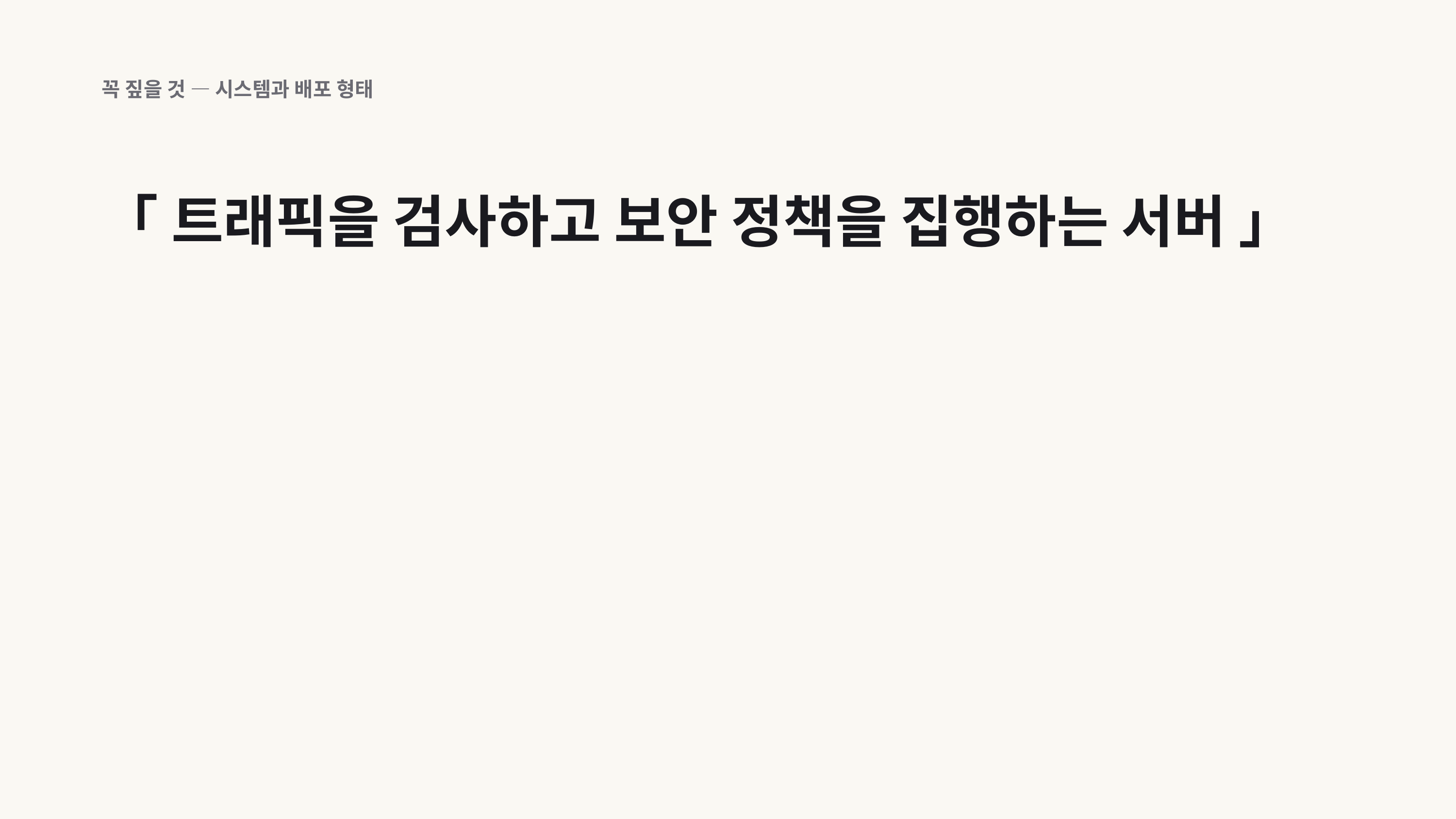

꼭 짚을 것 — 시스템과 배포 형태
「 트래픽을 검사하고 보안 정책을 집행하는 서버 」